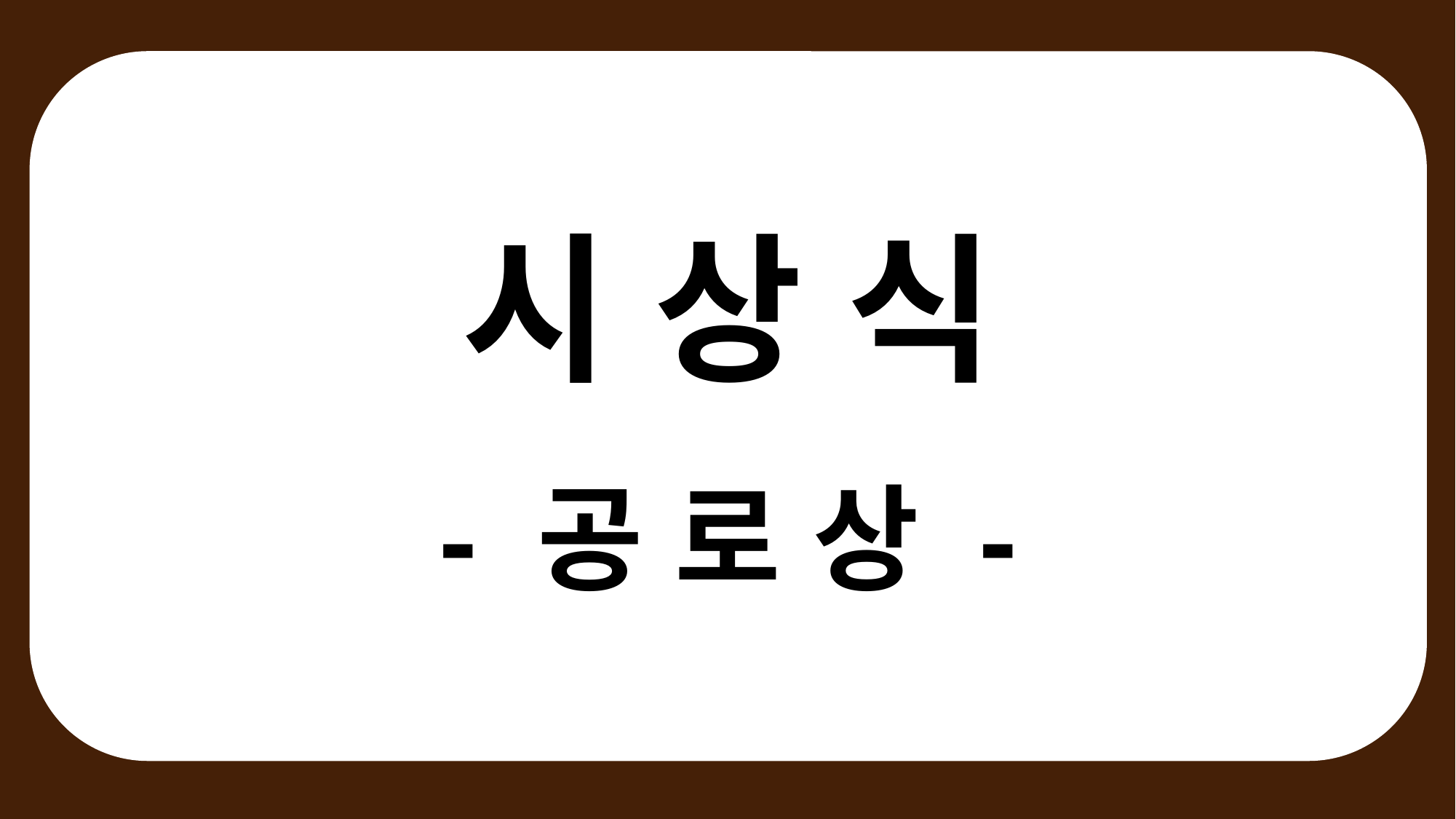

시 상 식

- 공 로 상 -